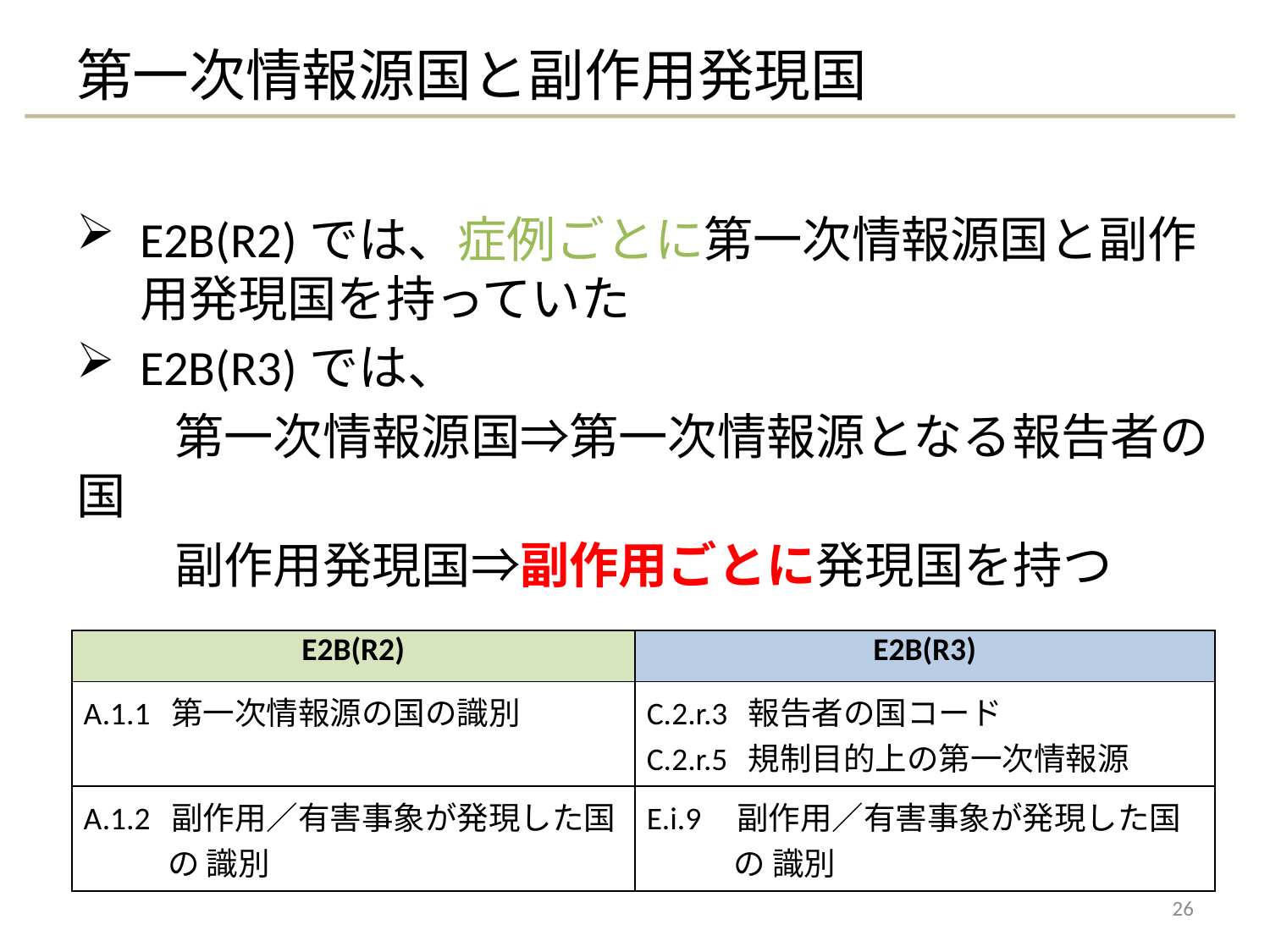

# 第一次情報源国と副作用発現国

E2B(R2)では、症例ごとに第一次情報源国と副作用発現国を持っていた
E2B(R3)では、
　　第一次情報源国⇒第一次情報源となる報告者の国
　　副作用発現国⇒副作用ごとに発現国を持つ
| E2B(R2) | E2B(R3) |
| --- | --- |
| A.1.1 第一次情報源の国の識別 | C.2.r.3 報告者の国コード C.2.r.5 規制目的上の第一次情報源 |
| A.1.2 副作用／有害事象が発現した国の 識別 | E.i.9 副作用／有害事象が発現した国の 識別 |
26